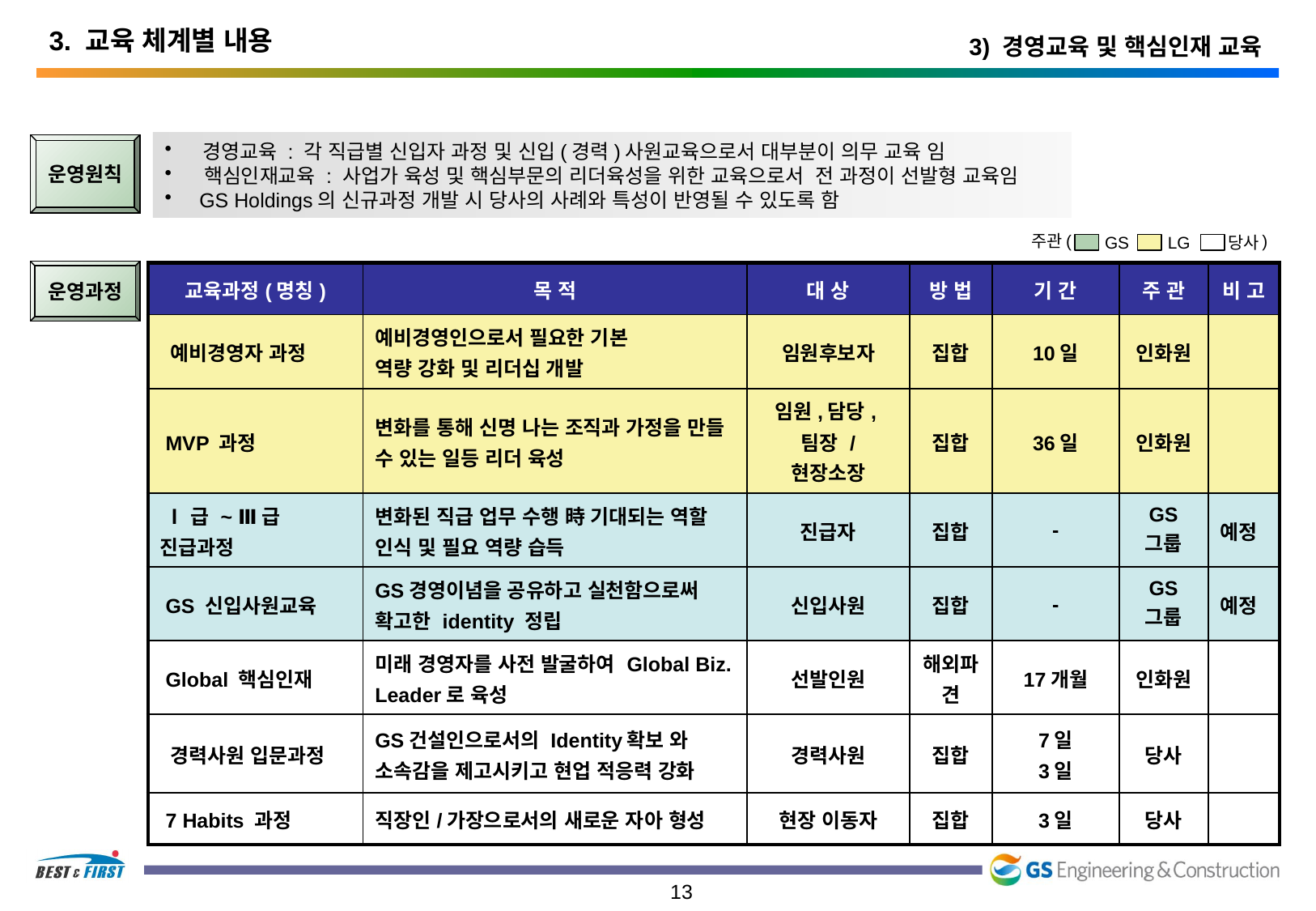

3. 교육 체계별 내용
3) 경영교육 및 핵심인재 교육
 경영교육 : 각 직급별 신입자 과정 및 신입(경력)사원교육으로서 대부분이 의무 교육 임
 핵심인재교육 : 사업가 육성 및 핵심부문의 리더육성을 위한 교육으로서  전 과정이 선발형 교육임
 GS Holdings의 신규과정 개발 시 당사의 사례와 특성이 반영될 수 있도록 함
운영원칙
주관(                                         )
GS
  LG
당사

운영과정
| 교육과정(명칭) | 목 적 | 대 상 | 방 법 | 기 간 | 주 관 | 비 고 |
| --- | --- | --- | --- | --- | --- | --- |
| 예비경영자 과정 | 예비경영인으로서 필요한 기본 역량 강화 및 리더십 개발 | 임원후보자 | 집합 | 10일 | 인화원 |  |
| MVP 과정 | 변화를 통해 신명 나는 조직과 가정을 만들 수 있는 일등 리더 육성 | 임원,담당, 팀장 / 현장소장 | 집합 | 36일 | 인화원 |  |
| Ⅰ급 ~ Ⅲ급 진급과정 | 변화된 직급 업무 수행 時 기대되는 역할 인식 및 필요 역량 습득 | 진급자 | 집합 | - | GS 그룹 | 예정 |
| GS 신입사원교육 | GS경영이념을 공유하고 실천함으로써 확고한 identity 정립 | 신입사원 | 집합 | - | GS 그룹 | 예정 |
| Global 핵심인재 | 미래 경영자를 사전 발굴하여 Global Biz. Leader로 육성 | 선발인원 | 해외파견 | 17개월 | 인화원 |  |
| 경력사원 입문과정 | GS건설인으로서의 Identity확보 와 소속감을 제고시키고 현업 적응력 강화 | 경력사원 | 집합 | 7일 3일 | 당사 |  |
| 7 Habits 과정 | 직장인/가장으로서의 새로운 자아 형성 | 현장 이동자 | 집합 | 3일 | 당사 |  |

13